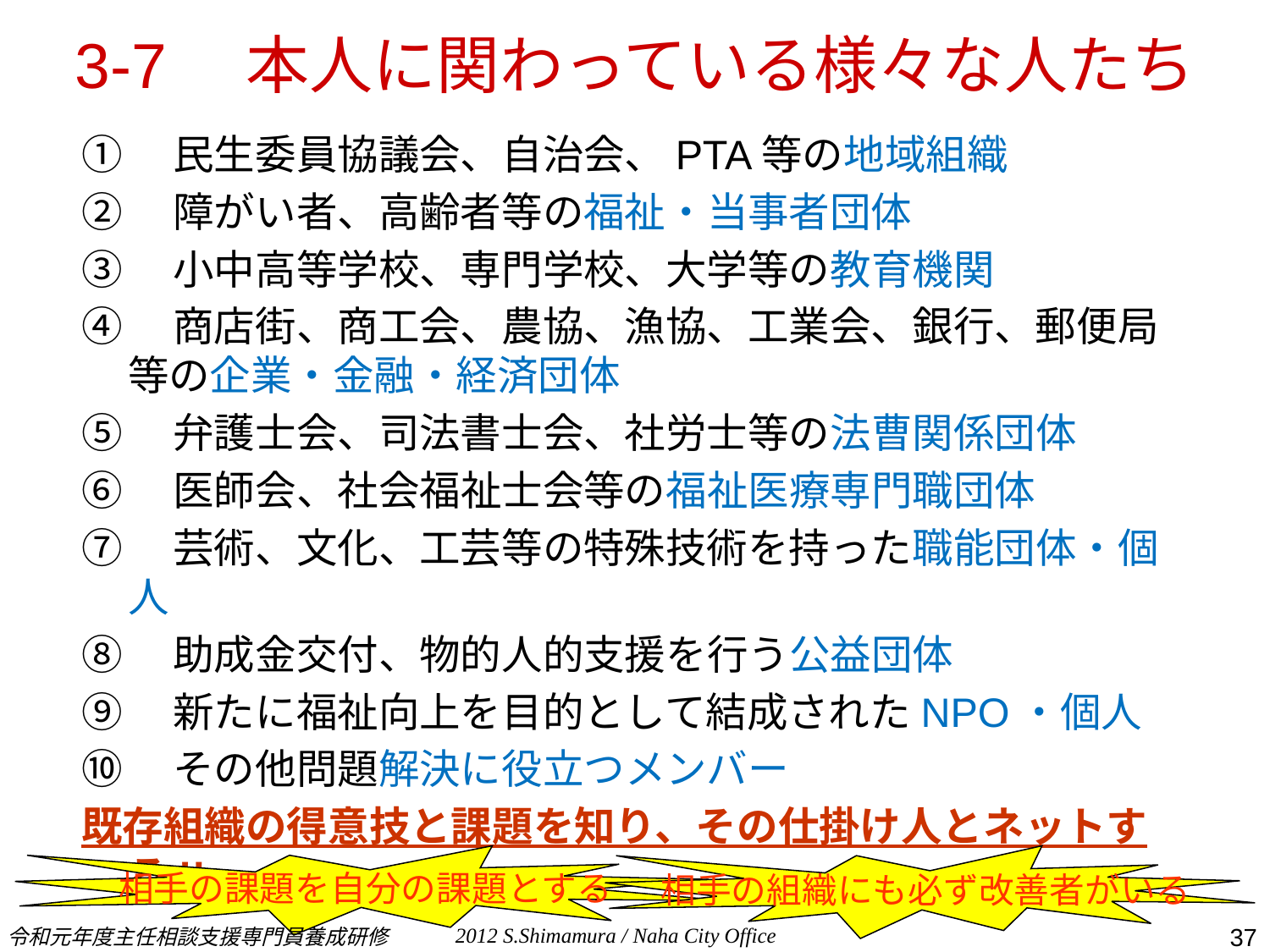

# 3-7　本人に関わっている様々な人たち
①　民生委員協議会、自治会、PTA等の地域組織
②　障がい者、高齢者等の福祉・当事者団体
③　小中高等学校、専門学校、大学等の教育機関
④　商店街、商工会、農協、漁協、工業会、銀行、郵便局等の企業・金融・経済団体
⑤　弁護士会、司法書士会、社労士等の法曹関係団体
⑥　医師会、社会福祉士会等の福祉医療専門職団体
⑦　芸術、文化、工芸等の特殊技術を持った職能団体・個人
⑧　助成金交付、物的人的支援を行う公益団体
⑨　新たに福祉向上を目的として結成されたNPO・個人
⑩　その他問題解決に役立つメンバー
既存組織の得意技と課題を知り、その仕掛け人とネットする!!

相手の課題を自分の課題とする
相手の組織にも必ず改善者がいる
37
2012 S.Shimamura / Naha City Office
令和元年度主任相談支援専門員養成研修